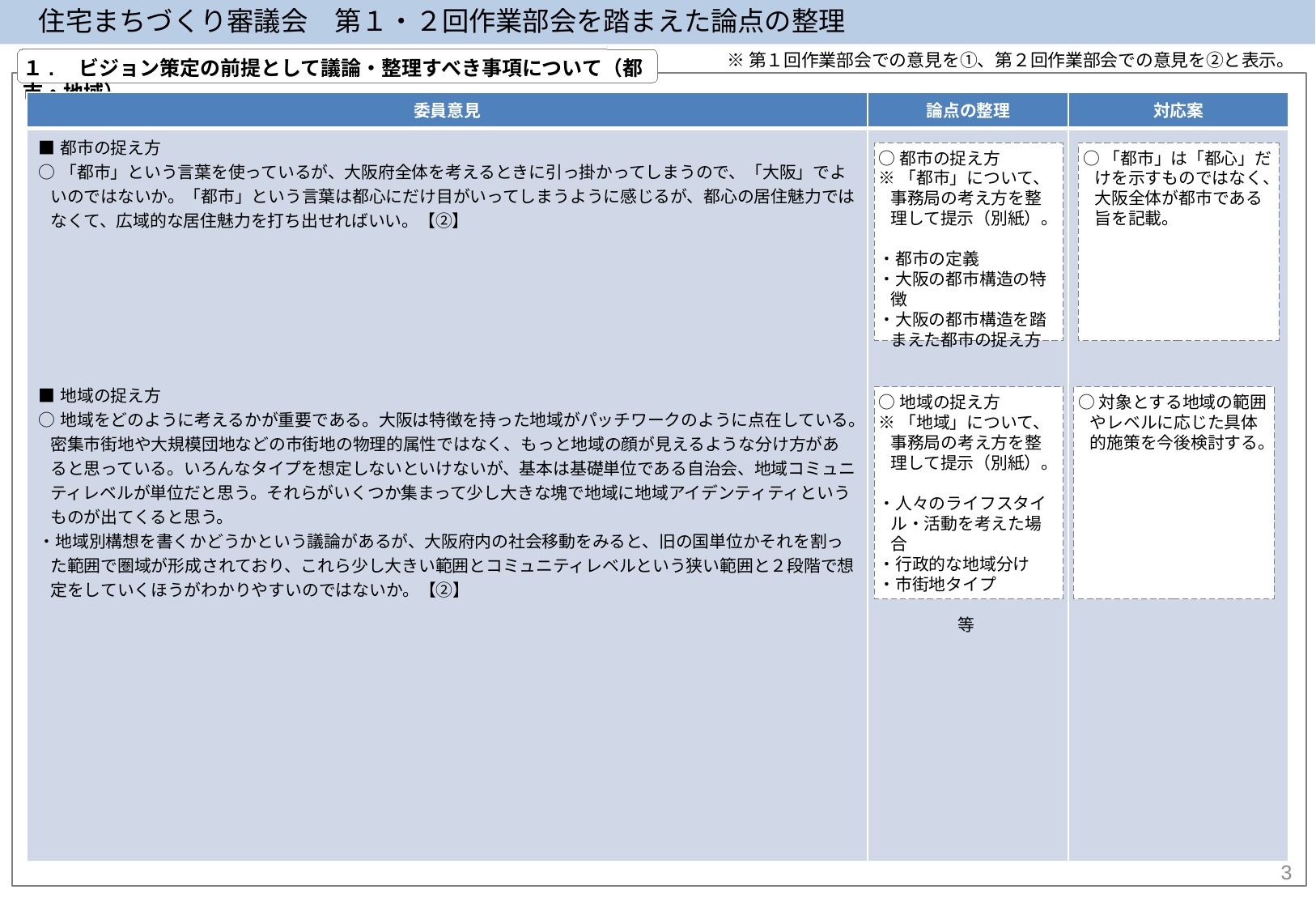

住宅まちづくり審議会　第１・２回作業部会を踏まえた論点の整理
１.　ビジョン策定の前提として議論・整理すべき事項について（都市・地域）
※第１回作業部会での意見を①、第２回作業部会での意見を②と表示。

| 委員意見 | 論点の整理 | 対応案 |
| --- | --- | --- |
| ■都市の捉え方 ○「都市」という言葉を使っているが、大阪府全体を考えるときに引っ掛かってしまうので、「大阪」でよいのではないか。「都市」という言葉は都心にだけ目がいってしまうように感じるが、都心の居住魅力ではなくて、広域的な居住魅力を打ち出せればいい。【②】 ■地域の捉え方 ○地域をどのように考えるかが重要である。大阪は特徴を持った地域がパッチワークのように点在している。密集市街地や大規模団地などの市街地の物理的属性ではなく、もっと地域の顔が見えるような分け方があると思っている。いろんなタイプを想定しないといけないが、基本は基礎単位である自治会、地域コミュニティレベルが単位だと思う。それらがいくつか集まって少し大きな塊で地域に地域アイデンティティというものが出てくると思う。 ・地域別構想を書くかどうかという議論があるが、大阪府内の社会移動をみると、旧の国単位かそれを割った範囲で圏域が形成されており、これら少し大きい範囲とコミュニティレベルという狭い範囲と２段階で想定をしていくほうがわかりやすいのではないか。【②】 |  |  |
○都市の捉え方
※「都市」について、事務局の考え方を整理して提示（別紙）。

・都市の定義
・大阪の都市構造の特徴
・大阪の都市構造を踏まえた都市の捉え方
○「都市」は「都心」だけを示すものではなく、大阪全体が都市である旨を記載。
○地域の捉え方
※「地域」について、事務局の考え方を整理して提示（別紙）。

・人々のライフスタイル・活動を考えた場合
・行政的な地域分け
・市街地タイプ
　　　　　　　　　　　　　　等
○対象とする地域の範囲やレベルに応じた具体的施策を今後検討する。
3